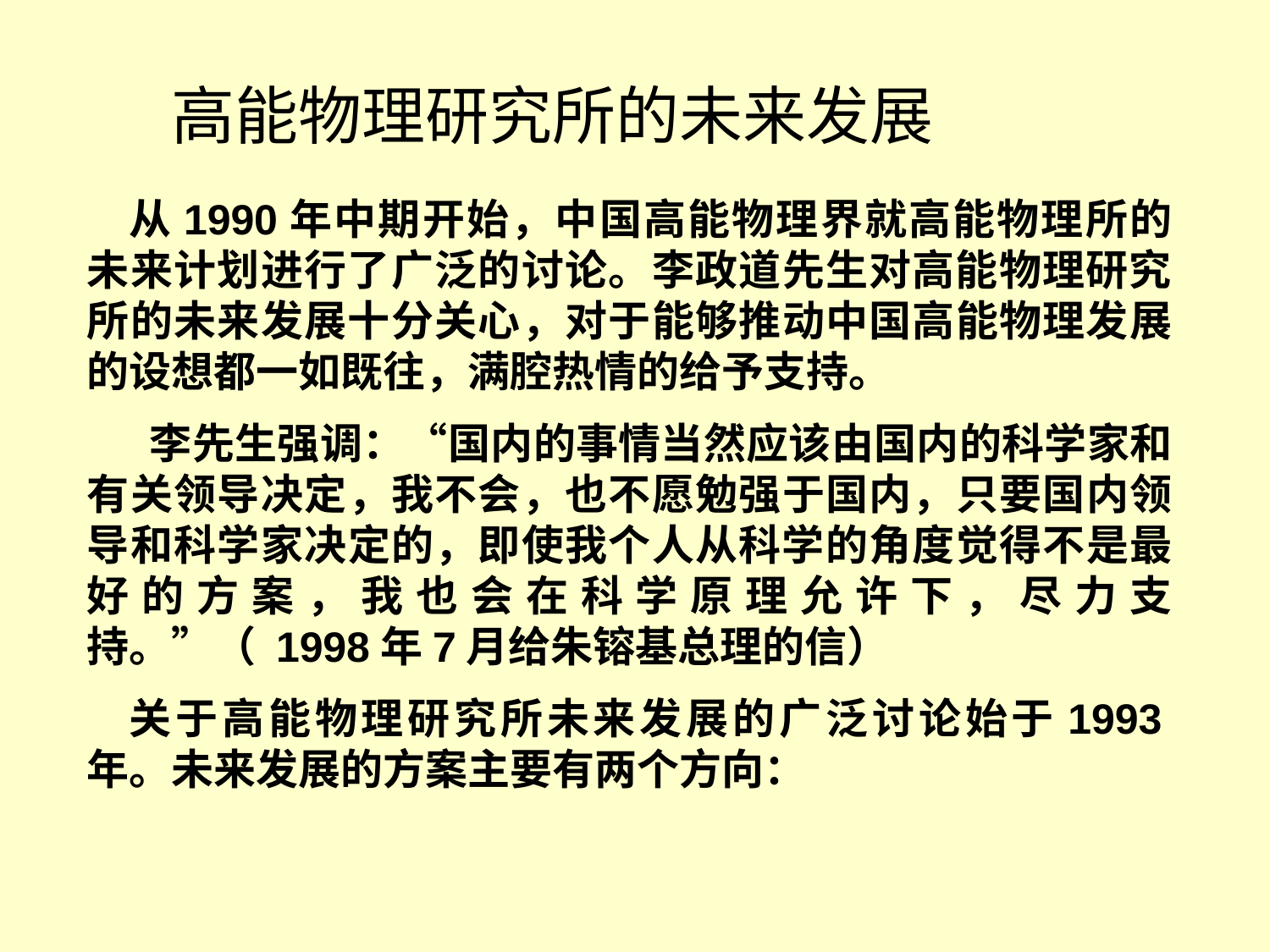

# 高能物理研究所的未来发展
从1990年中期开始，中国高能物理界就高能物理所的未来计划进行了广泛的讨论。李政道先生对高能物理研究所的未来发展十分关心，对于能够推动中国高能物理发展的设想都一如既往，满腔热情的给予支持。
 李先生强调：“国内的事情当然应该由国内的科学家和有关领导决定，我不会，也不愿勉强于国内，只要国内领导和科学家决定的，即使我个人从科学的角度觉得不是最好的方案，我也会在科学原理允许下，尽力支持。”（ 1998年7月给朱镕基总理的信）
关于高能物理研究所未来发展的广泛讨论始于1993年。未来发展的方案主要有两个方向：